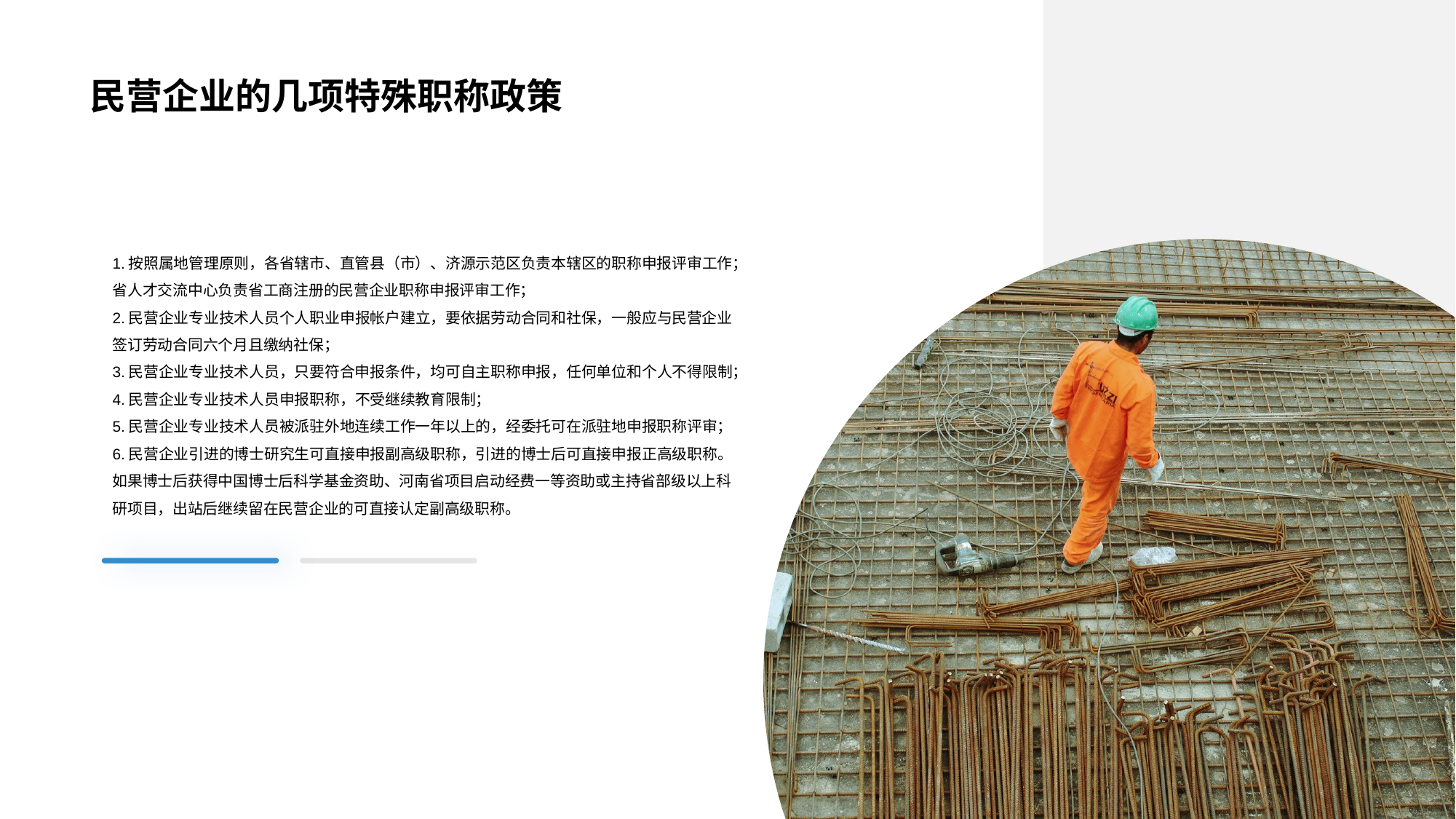

# 民营企业的几项特殊职称政策

1.按照属地管理原则，各省辖市、直管县（市）、济源示范区负责本辖区的职称申报评审工作；省人才交流中心负责省工商注册的民营企业职称申报评审工作；
2.民营企业专业技术人员个人职业申报帐户建立，要依据劳动合同和社保，一般应与民营企业签订劳动合同六个月且缴纳社保；
3.民营企业专业技术人员，只要符合申报条件，均可自主职称申报，任何单位和个人不得限制；
4.民营企业专业技术人员申报职称，不受继续教育限制；
5.民营企业专业技术人员被派驻外地连续工作一年以上的，经委托可在派驻地申报职称评审；
6.民营企业引进的博士研究生可直接申报副高级职称，引进的博士后可直接申报正高级职称。如果博士后获得中国博士后科学基金资助、河南省项目启动经费一等资助或主持省部级以上科研项目，出站后继续留在民营企业的可直接认定副高级职称。